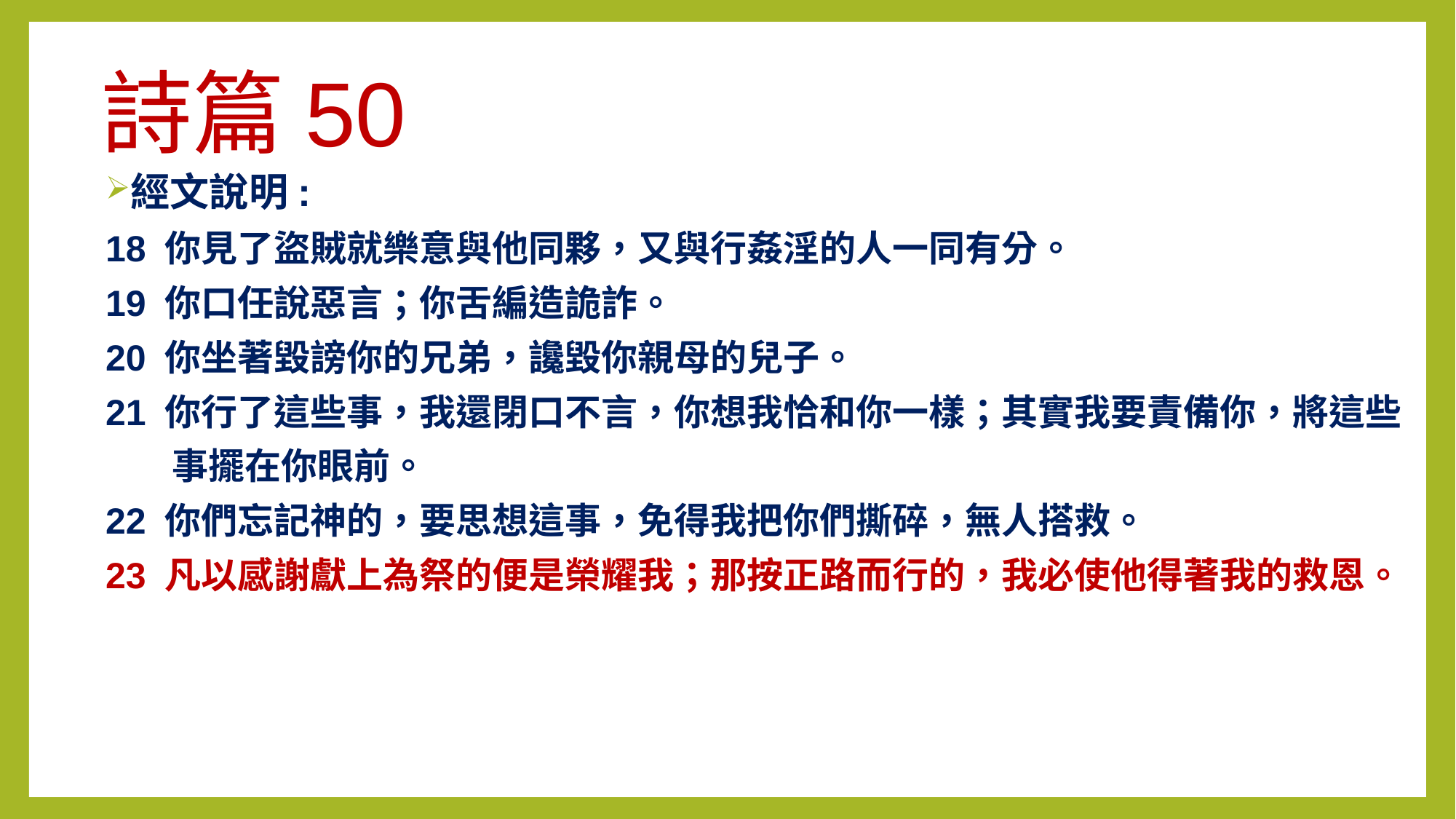

# 詩篇50
經文說明:
18 你見了盜賊就樂意與他同夥，又與行姦淫的人一同有分。
19 你口任說惡言；你舌編造詭詐。
20 你坐著毀謗你的兄弟，讒毀你親母的兒子。
21 你行了這些事，我還閉口不言，你想我恰和你一樣；其實我要責備你，將這些
       事擺在你眼前。
22 你們忘記神的，要思想這事，免得我把你們撕碎，無人搭救。
23 凡以感謝獻上為祭的便是榮耀我；那按正路而行的，我必使他得著我的救恩。